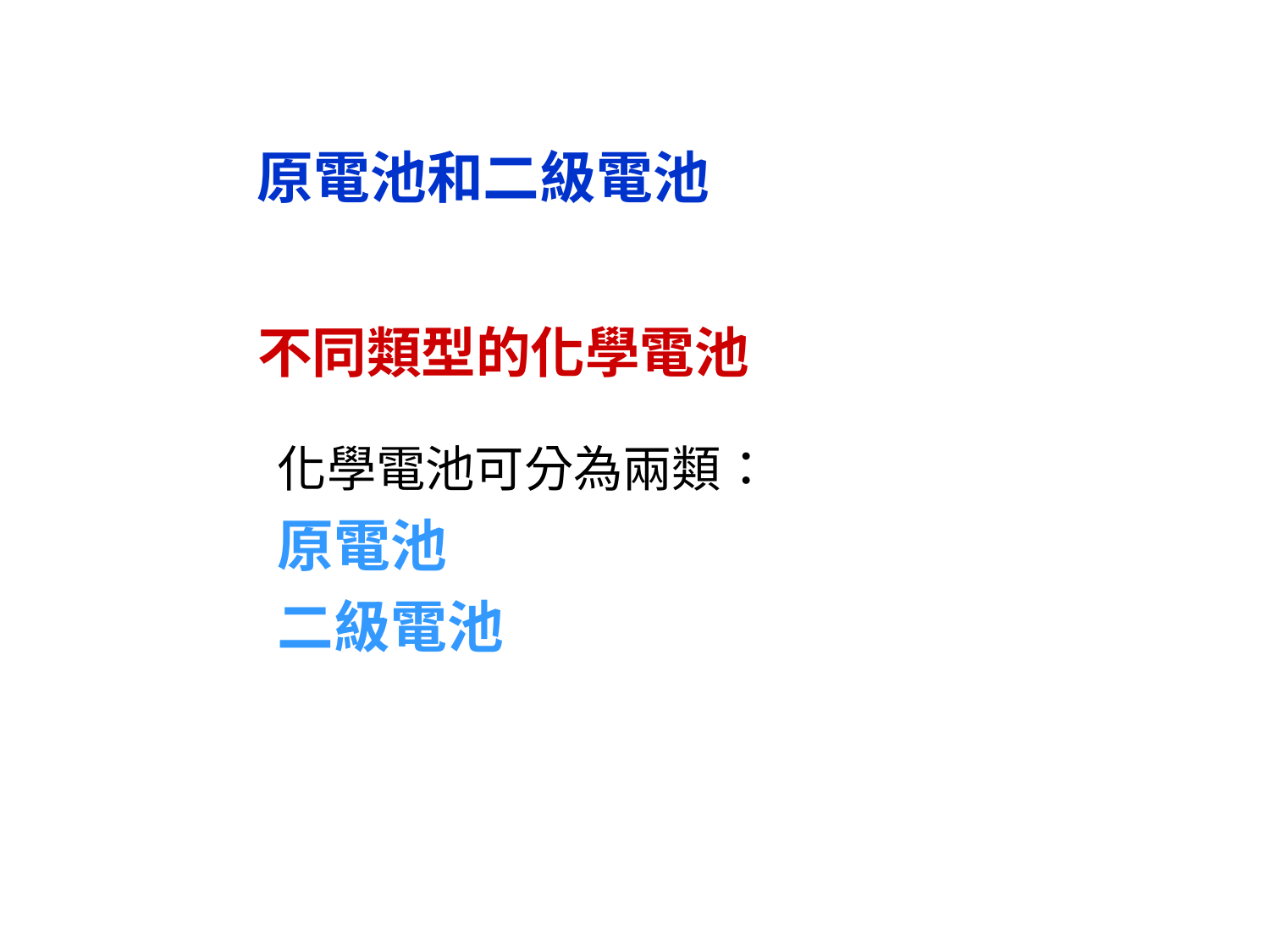

原電池和二級電池
不同類型的化學電池
化學電池可分為兩類：
原電池
二級電池